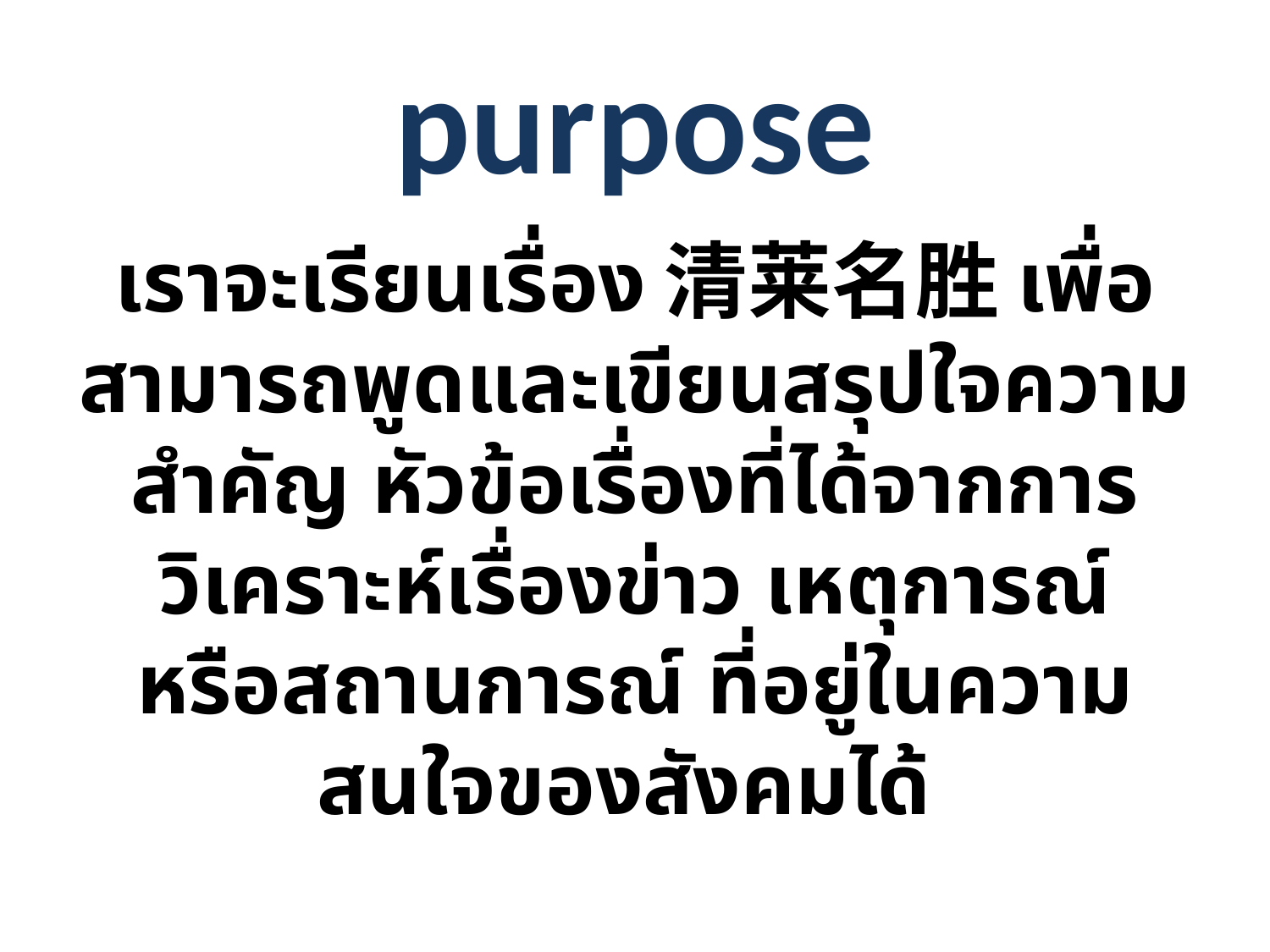

# purpose
เราจะเรียนเรื่อง清莱名胜เพื่อสามารถพูดและเขียนสรุปใจความสำคัญ หัวข้อเรื่องที่ได้จากการวิเคราะห์เรื่องข่าว เหตุการณ์ หรือสถานการณ์ ที่อยู่ในความสนใจของสังคมได้